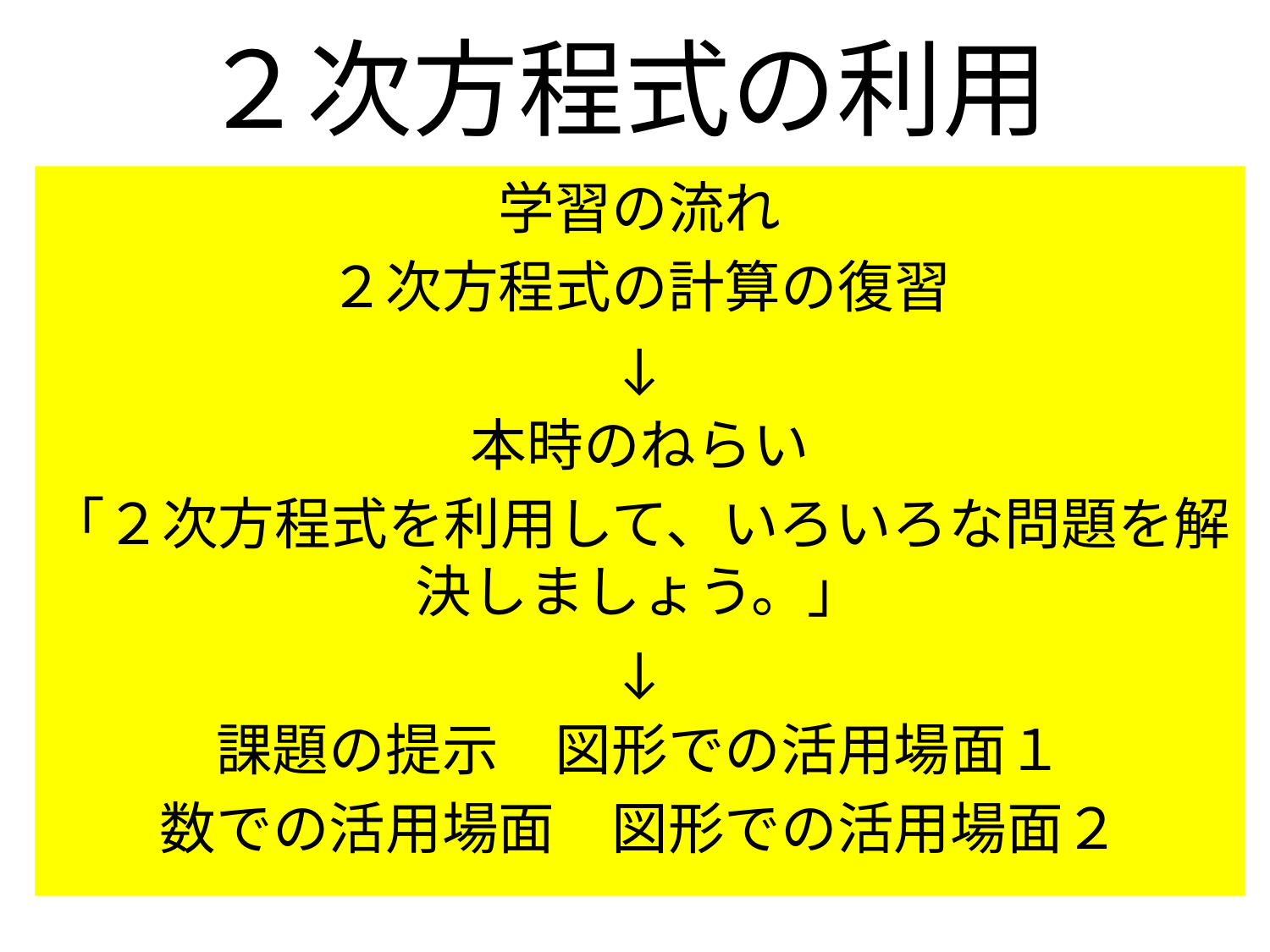

# ２次方程式の利用
学習の流れ
２次方程式の計算の復習
↓
本時のねらい
「２次方程式を利用して、いろいろな問題を解決しましょう。」
↓
課題の提示　図形での活用場面１
数での活用場面　図形での活用場面２